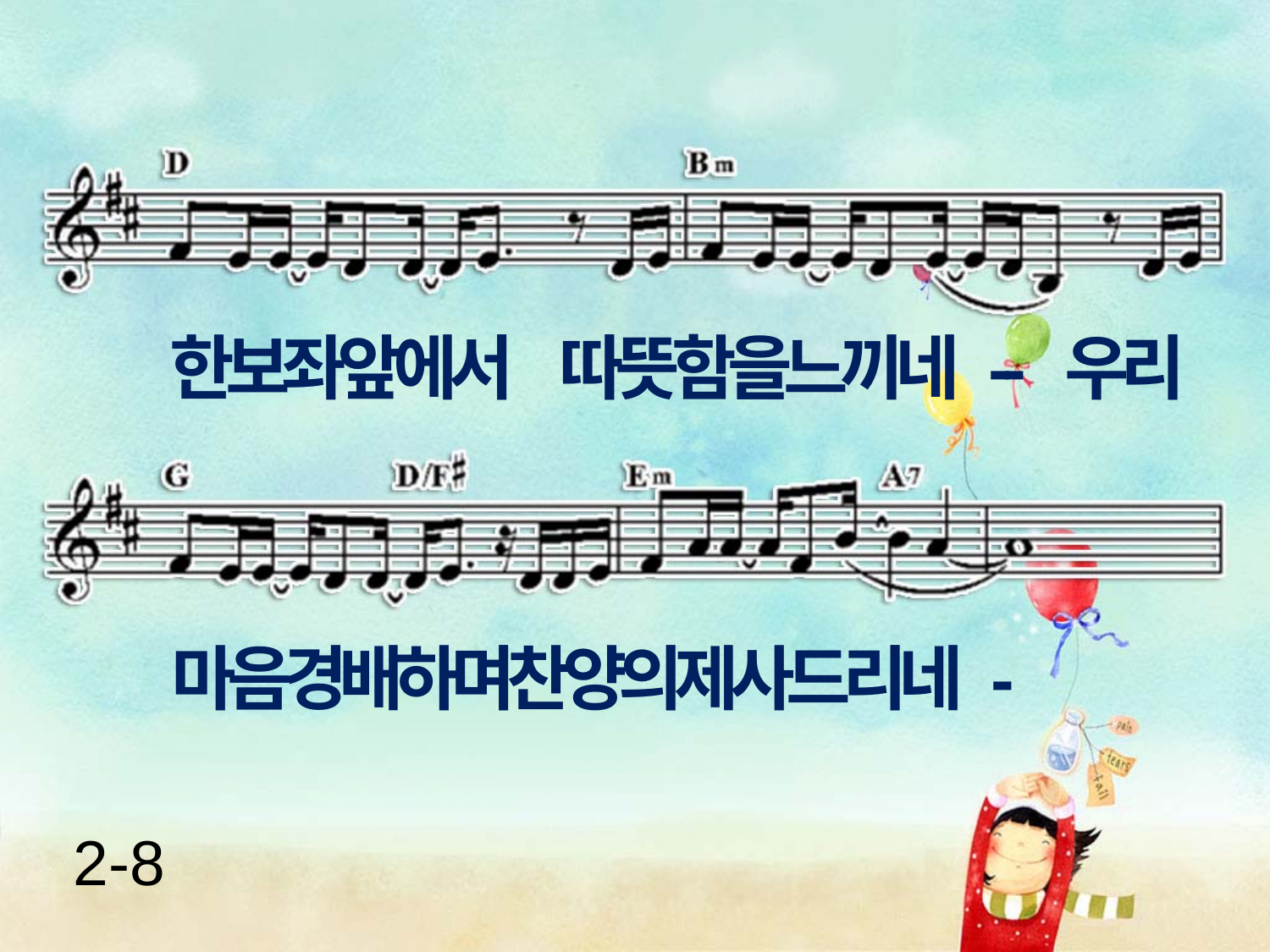

한보좌앞에서     따뜻함을느끼네 --  우리
마음경배하며찬양의제사드리네 -
2-8